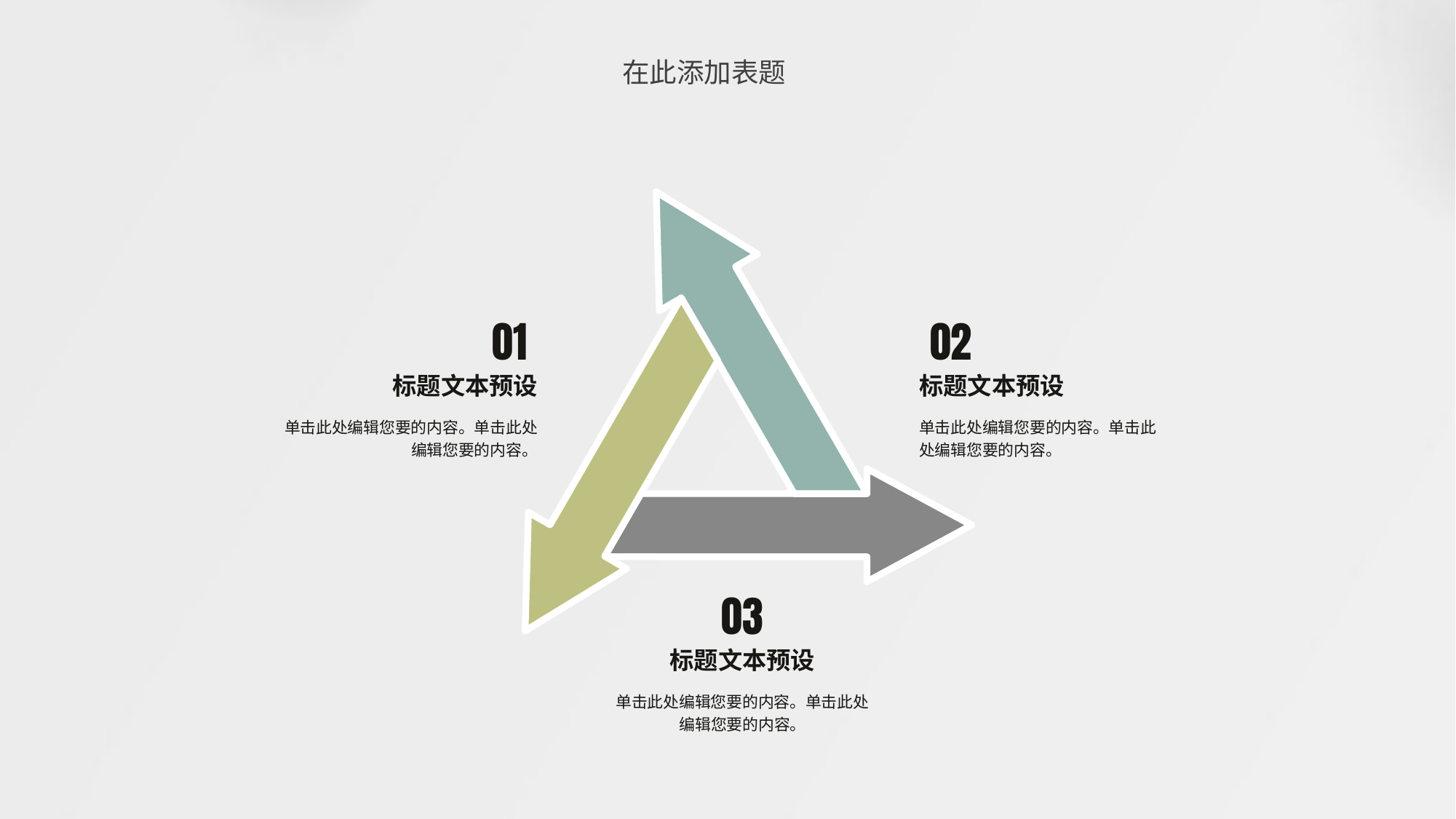

在此添加表题

01
标题文本预设
单击此处编辑您要的内容。单击此处编辑您要的内容。
02
标题文本预设
单击此处编辑您要的内容。单击此处编辑您要的内容。
03
标题文本预设
单击此处编辑您要的内容。单击此处编辑您要的内容。